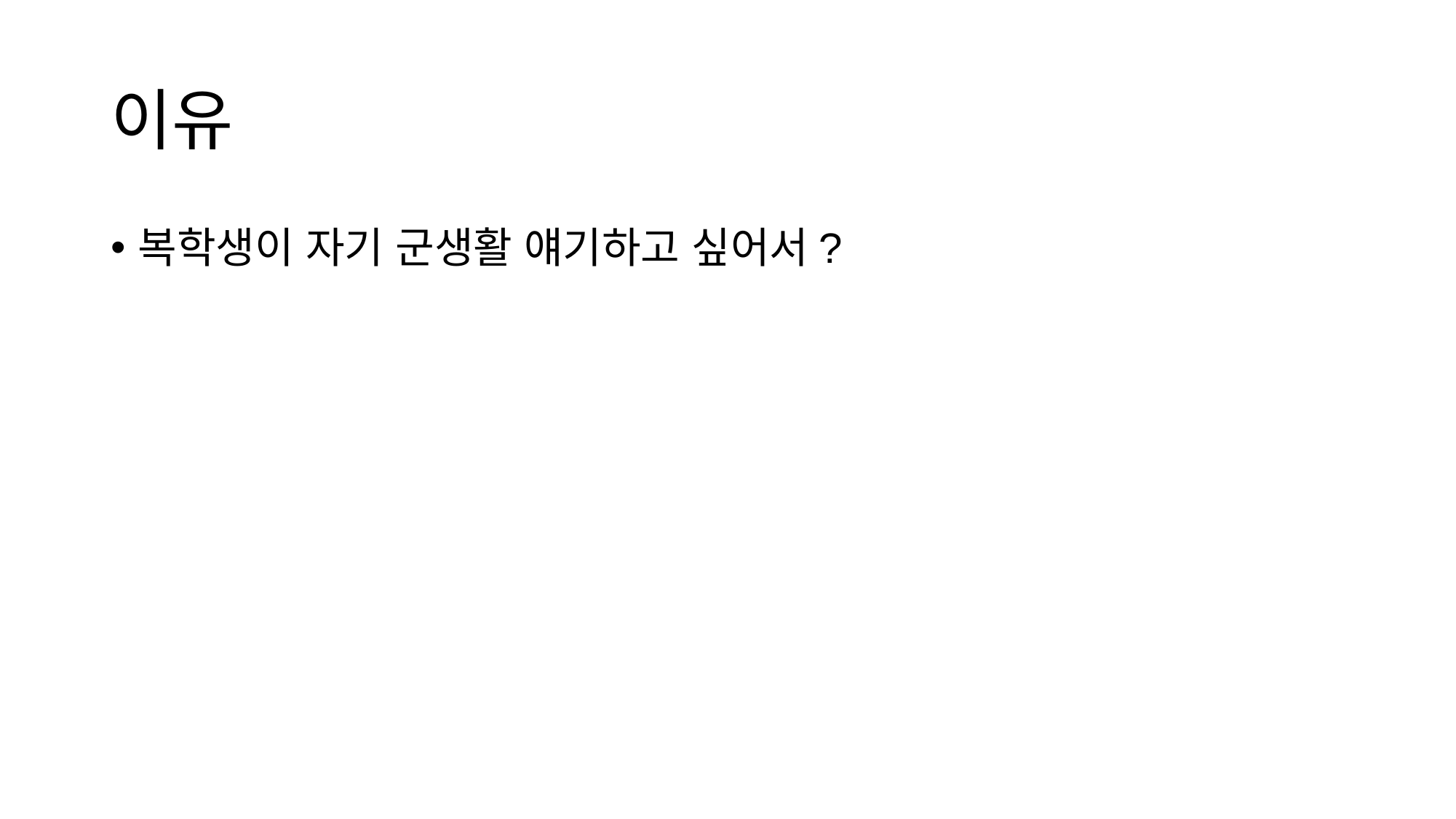

# 이유
복학생이 자기 군생활 얘기하고 싶어서?